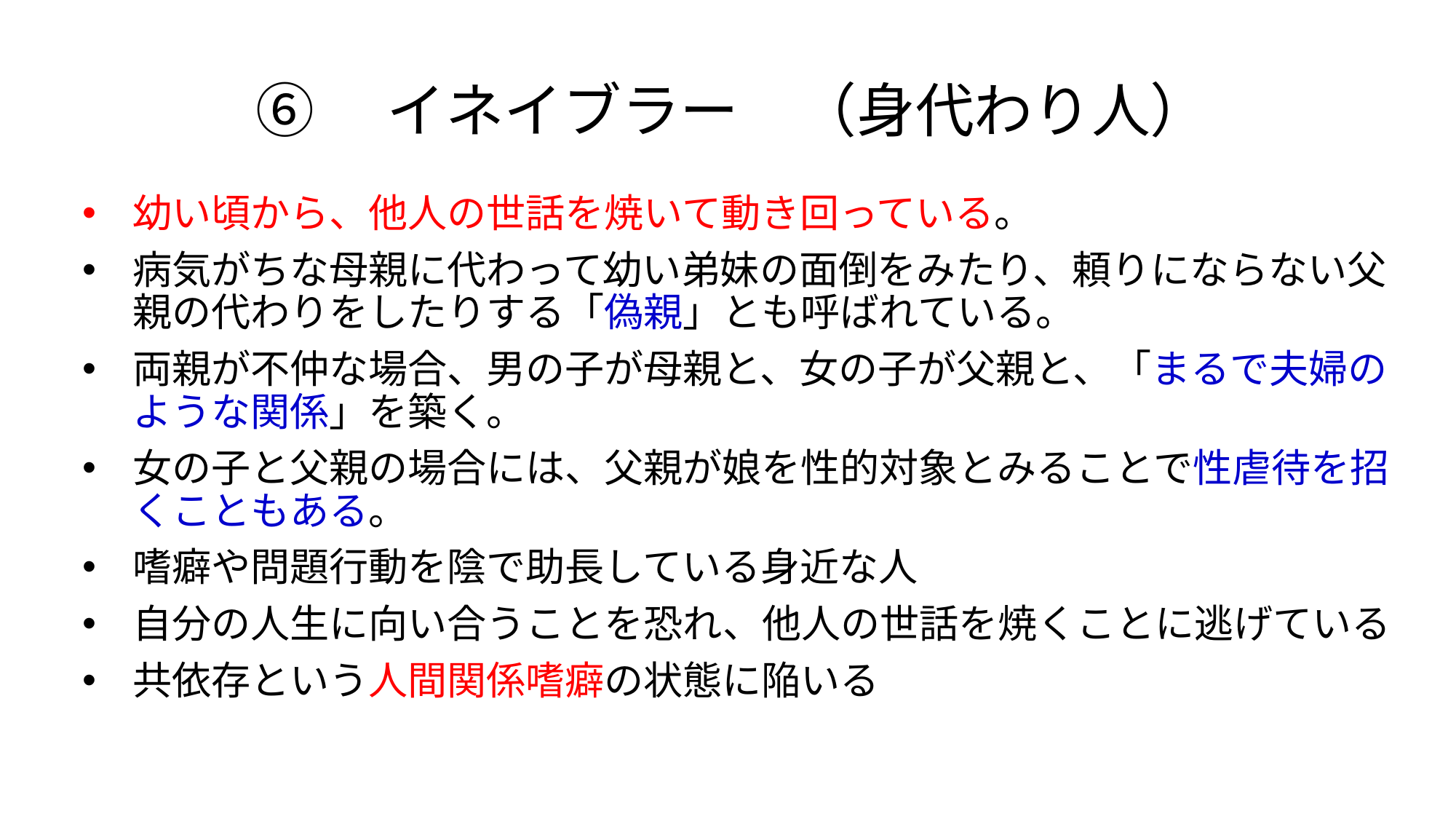

# ⑥　イネイブラー　（身代わり人）
幼い頃から、他人の世話を焼いて動き回っている。
病気がちな母親に代わって幼い弟妹の面倒をみたり、頼りにならない父親の代わりをしたりする「偽親」とも呼ばれている。
両親が不仲な場合、男の子が母親と、女の子が父親と、「まるで夫婦のような関係」を築く。
女の子と父親の場合には、父親が娘を性的対象とみることで性虐待を招くこともある。
嗜癖や問題行動を陰で助長している身近な人
自分の人生に向い合うことを恐れ、他人の世話を焼くことに逃げている
共依存という人間関係嗜癖の状態に陥いる